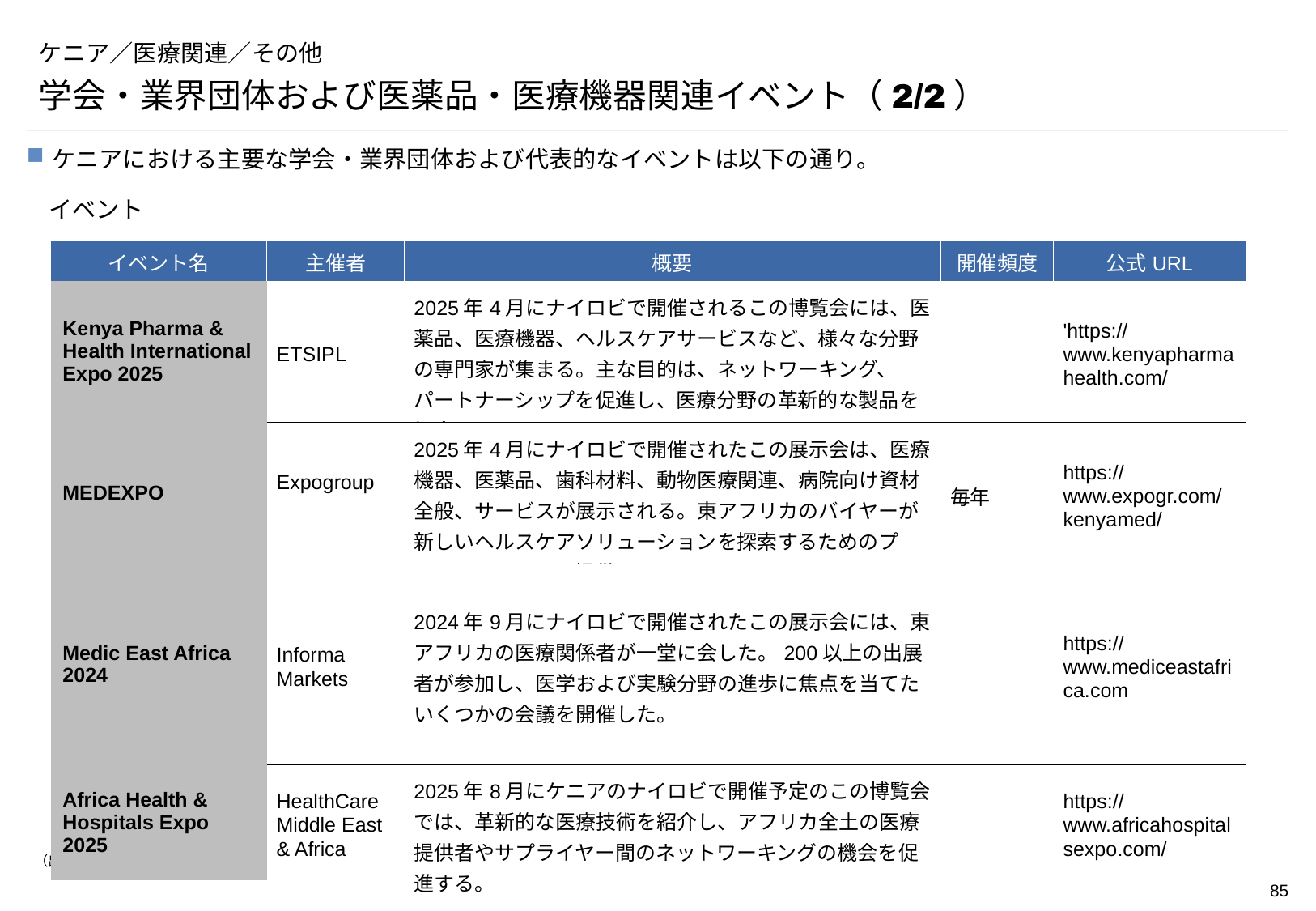

# ケニア／医療関連／その他
学会・業界団体および医薬品・医療機器関連イベント（2/2）
ケニアにおける主要な学会・業界団体および代表的なイベントは以下の通り。
イベント
| イベント名 | 主催者 | 概要 | 開催頻度 | 公式URL |
| --- | --- | --- | --- | --- |
| Kenya Pharma & Health International Expo 2025 | ETSIPL | 2025年4月にナイロビで開催されるこの博覧会には、医薬品、医療機器、ヘルスケアサービスなど、様々な分野の専門家が集まる。主な目的は、ネットワーキング、パートナーシップを促進し、医療分野の革新的な製品を紹介することである。 |  | 'https://www.kenyapharmahealth.com/ |
| MEDEXPO | Expogroup | 2025年4月にナイロビで開催されたこの展示会は、医療機器、医薬品、歯科材料、動物医療関連、病院向け資材全般、サービスが展示される。東アフリカのバイヤーが新しいヘルスケアソリューションを探索するためのプラットフォームを提供する。 | 毎年 | https://www.expogr.com/kenyamed/ |
| Medic East Africa 2024 | Informa Markets | 2024年9月にナイロビで開催されたこの展示会には、東アフリカの医療関係者が一堂に会した。200以上の出展者が参加し、医学および実験分野の進歩に焦点を当てたいくつかの会議を開催した。 |  | https://www.mediceastafrica.com |
| Africa Health & Hospitals Expo 2025 | HealthCare Middle East & Africa | 2025年8月にケニアのナイロビで開催予定のこの博覧会では、革新的な医療技術を紹介し、アフリカ全土の医療提供者やサプライヤー間のネットワーキングの機会を促進する。 |  | https://www.africahospitalsexpo.com/ |
（出所）JETROホームページ、イベントホームページ、 EXPOGROUPのホームページ